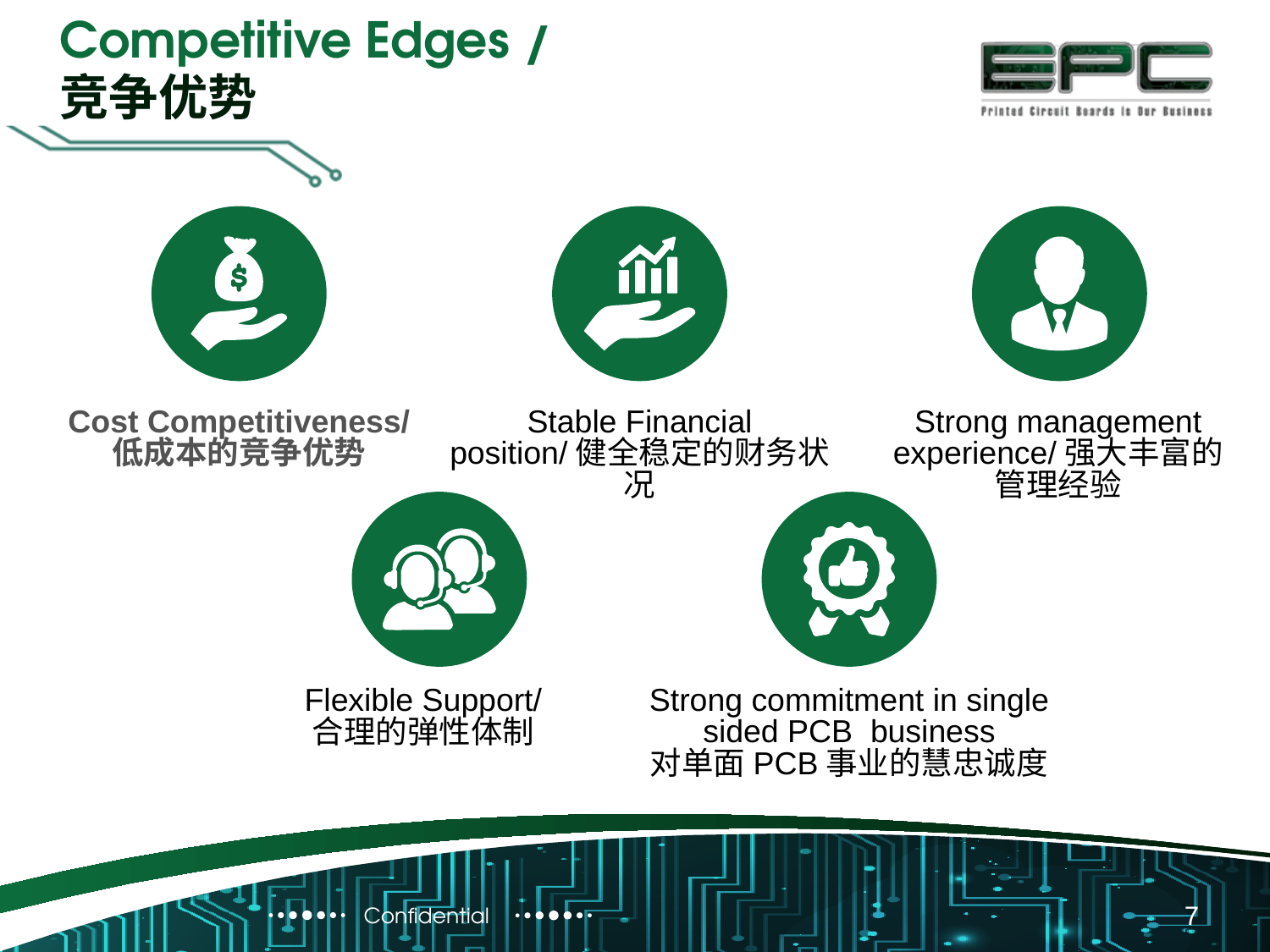

Competitive Edges /
竞争优势

Cost Competitiveness/
低成本的竞争优势
Stable Financial position/健全稳定的财务状况
Strong management experience/强大丰富的管理经验

Flexible Support/
合理的弹性体制
Strong commitment in single sided PCB  business
对单面PCB事业的慧忠诚度